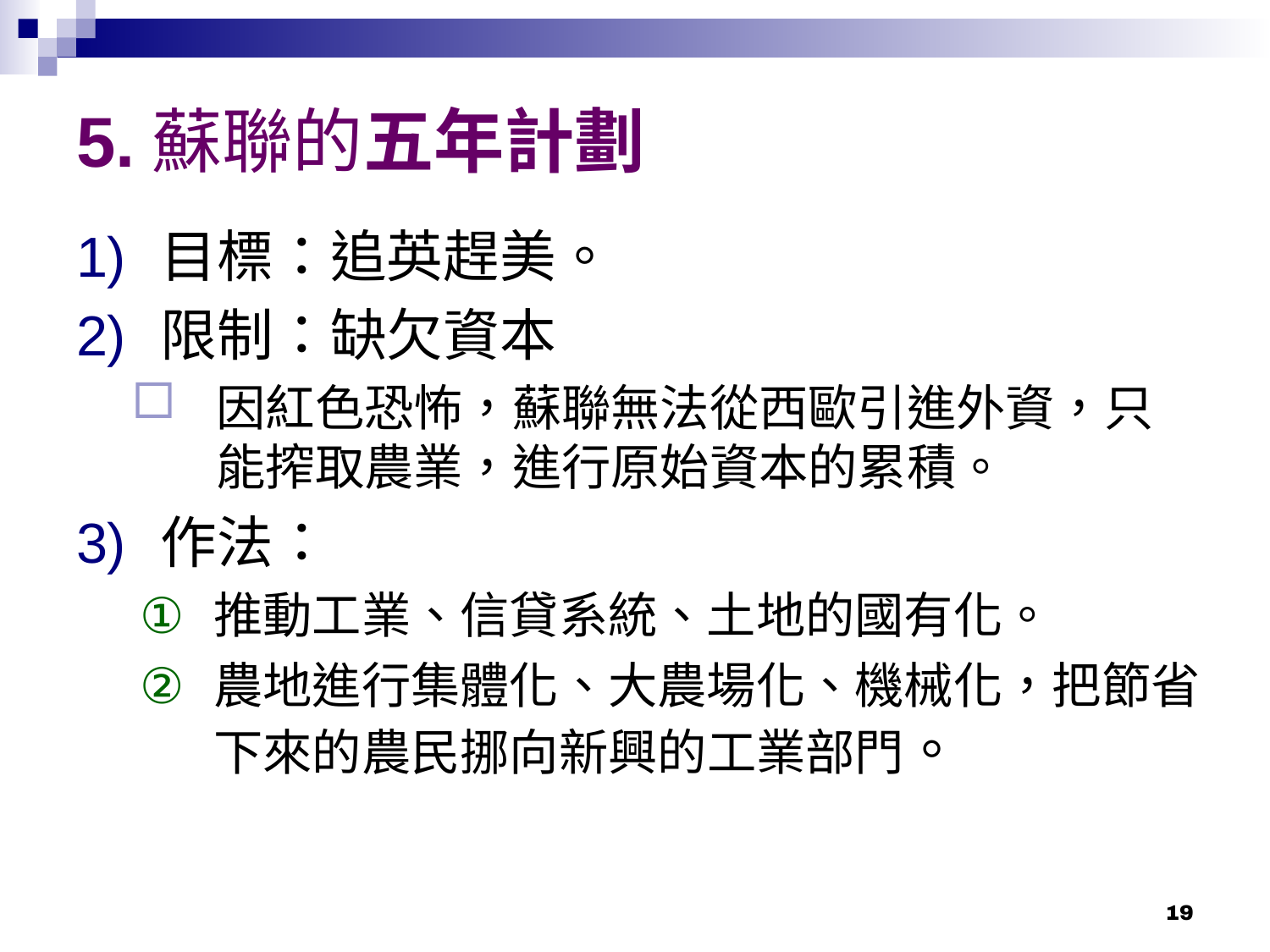

# 5.蘇聯的五年計劃
目標：追英趕美。
限制：缺欠資本
因紅色恐怖，蘇聯無法從西歐引進外資，只能搾取農業，進行原始資本的累積。
作法：
推動工業、信貸系統、土地的國有化。
農地進行集體化、大農場化、機械化，把節省下來的農民挪向新興的工業部門。
19